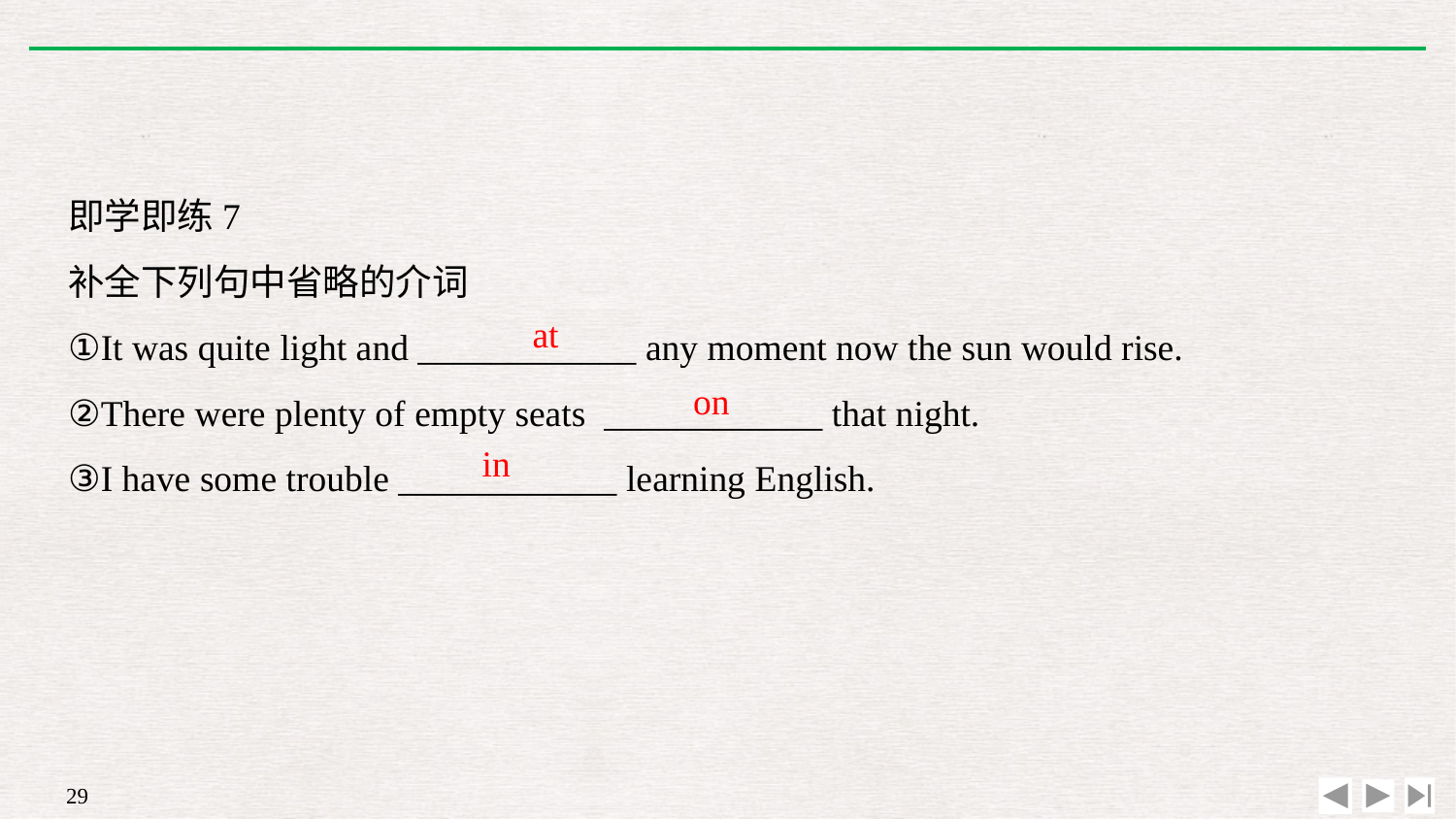

即学即练7
补全下列句中省略的介词
①It was quite light and ____________ any moment now the sun would rise.
②There were plenty of empty seats  ____________ that night.
③I have some trouble ____________ learning English.
at
on
in